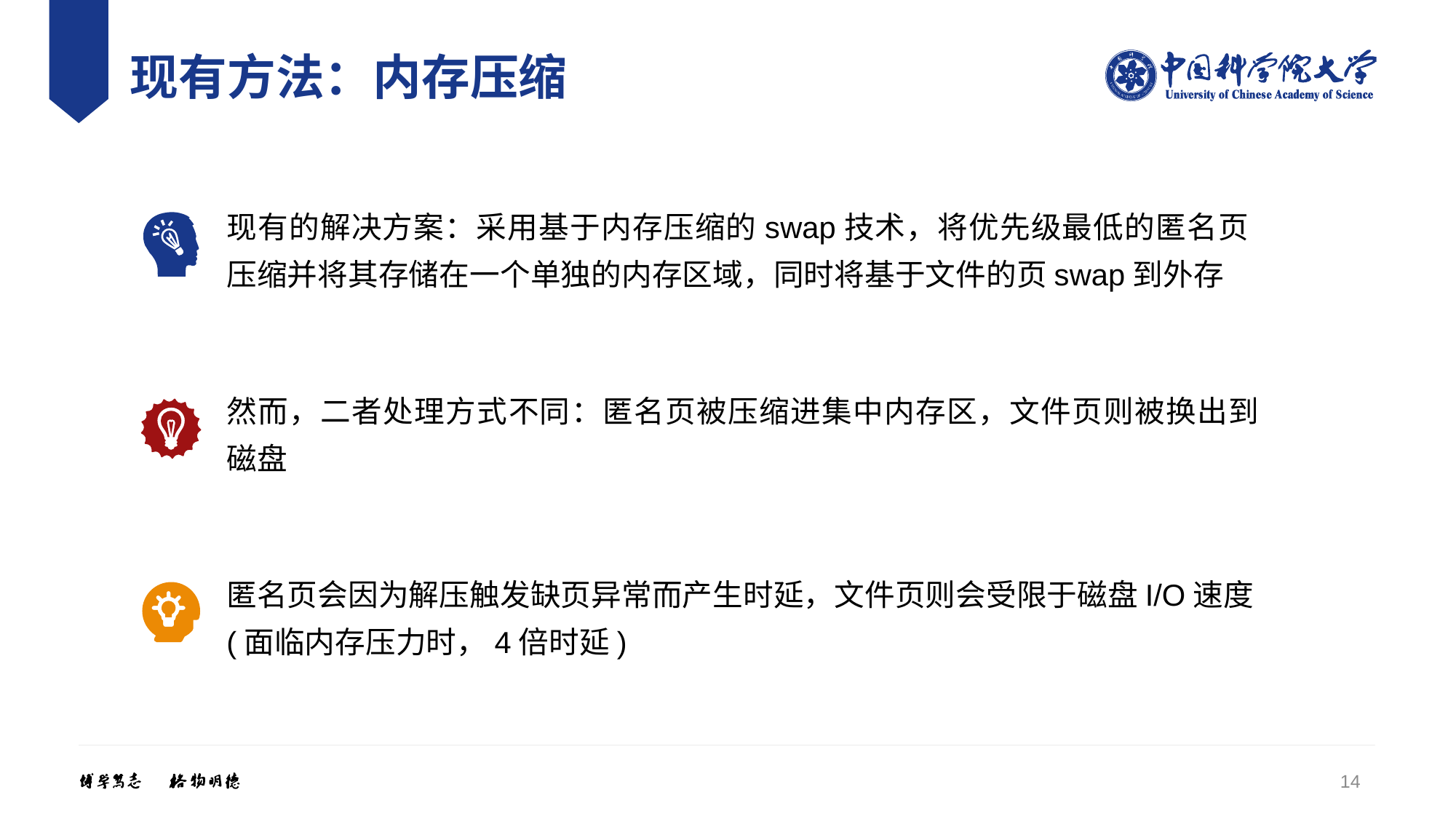

# 现有方法：内存压缩
现有的解决方案：采用基于内存压缩的swap技术，将优先级最低的匿名页压缩并将其存储在一个单独的内存区域，同时将基于文件的页swap到外存

然而，二者处理方式不同：匿名页被压缩进集中内存区，文件页则被换出到磁盘

匿名页会因为解压触发缺页异常而产生时延，文件页则会受限于磁盘I/O速度
(面临内存压力时，4倍时延)

14